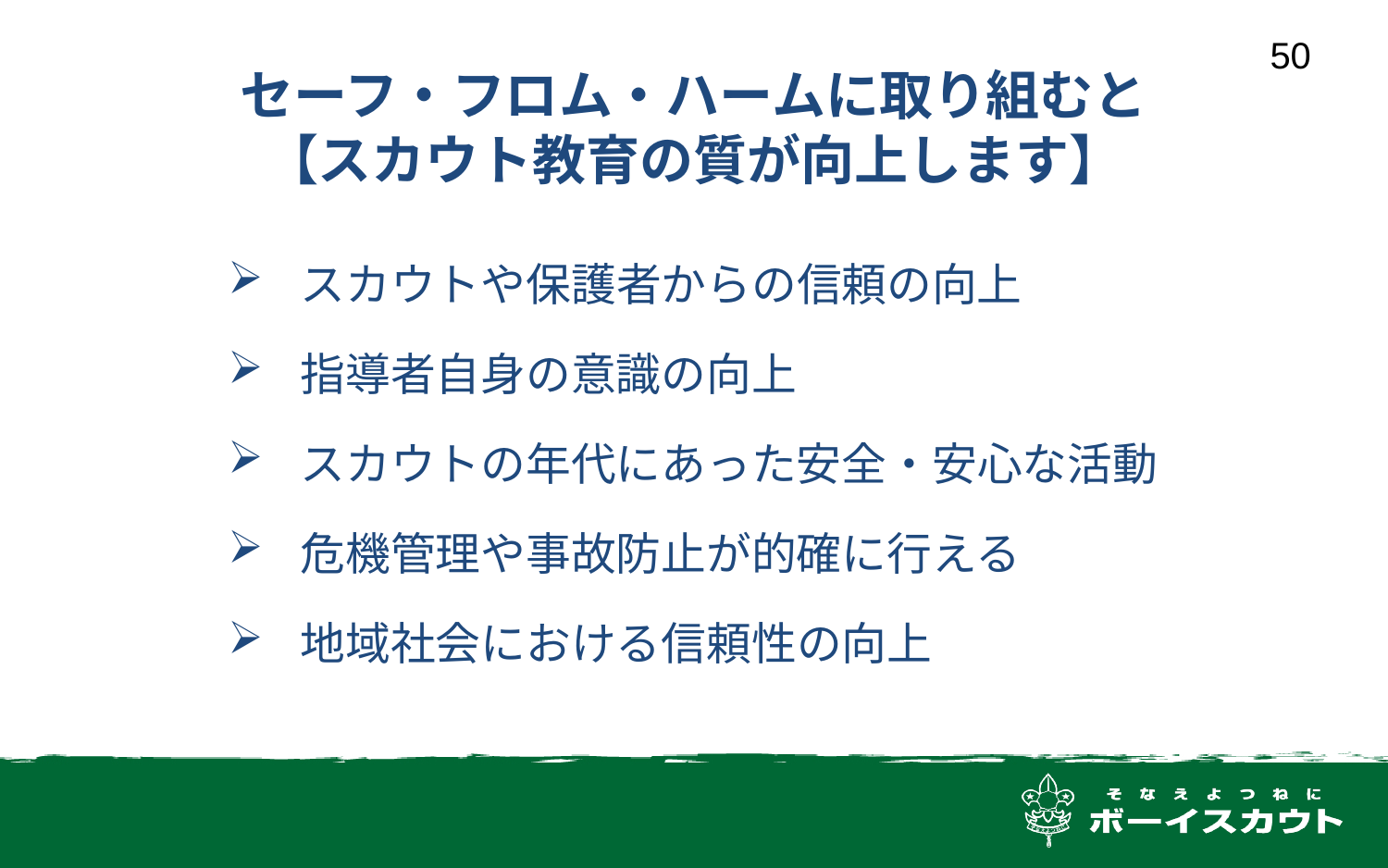

50
セーフ・フロム・ハームに取り組むと
【スカウト教育の質が向上します】
スカウトや保護者からの信頼の向上
指導者自身の意識の向上
スカウトの年代にあった安全・安心な活動
危機管理や事故防止が的確に行える
地域社会における信頼性の向上